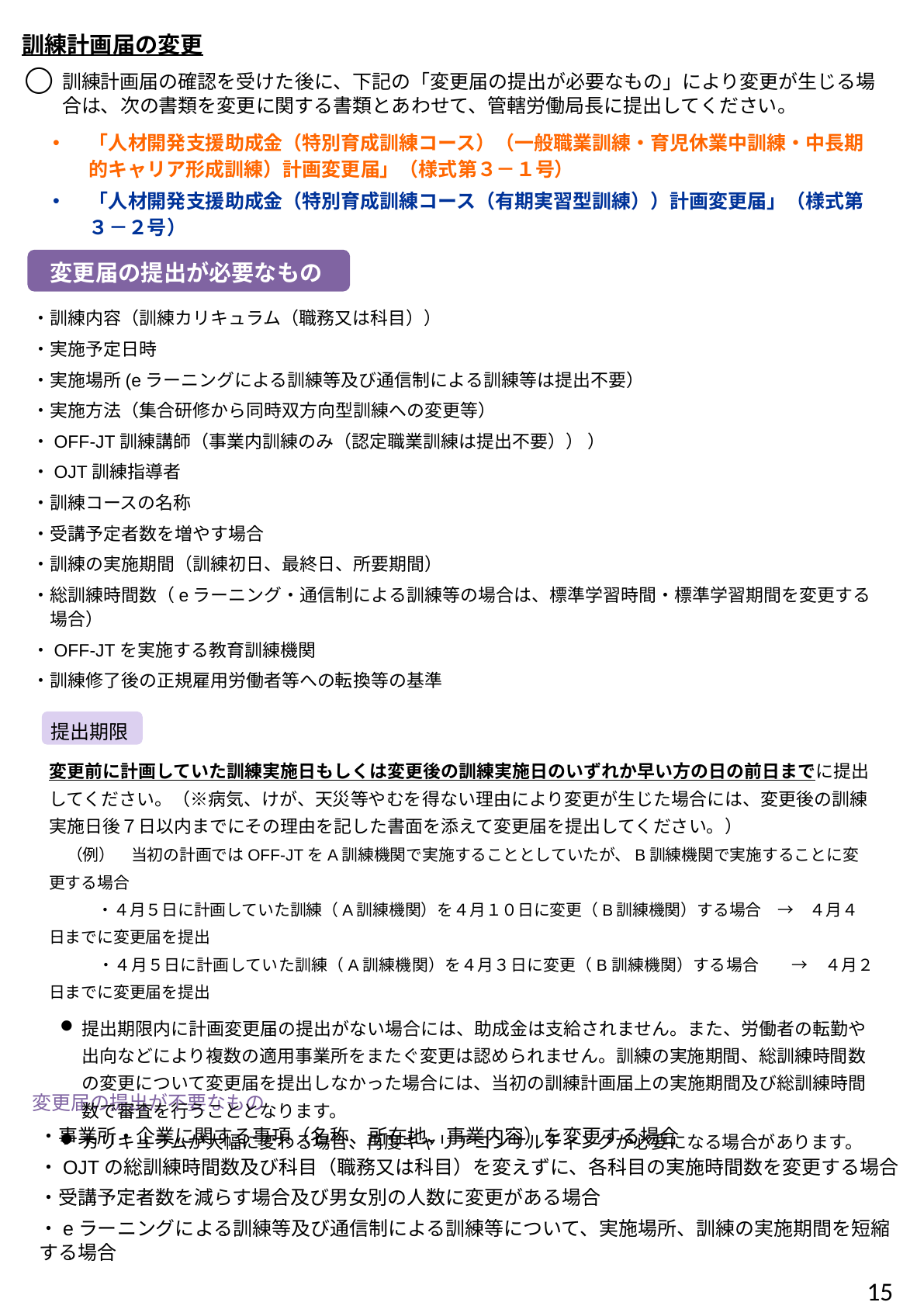

訓練計画届の変更
訓練計画届の確認を受けた後に、下記の「変更届の提出が必要なもの」により変更が生じる場合は、次の書類を変更に関する書類とあわせて、管轄労働局長に提出してください。
「人材開発支援助成金（特別育成訓練コース）（一般職業訓練・育児休業中訓練・中長期的キャリア形成訓練）計画変更届」（様式第３－１号）
「人材開発支援助成金（特別育成訓練コース（有期実習型訓練））計画変更届」（様式第３－２号）

変更届の提出が必要なもの
・訓練内容（訓練カリキュラム（職務又は科目））
・実施予定日時
・実施場所(eラーニングによる訓練等及び通信制による訓練等は提出不要）
・実施方法（集合研修から同時双方向型訓練への変更等）
・OFF-JT訓練講師（事業内訓練のみ（認定職業訓練は提出不要）） ）
・OJT訓練指導者
・訓練コースの名称
・受講予定者数を増やす場合
・訓練の実施期間（訓練初日、最終日、所要期間）
・総訓練時間数（eラーニング・通信制による訓練等の場合は、標準学習時間・標準学習期間を変更する　場合）
・OFF-JTを実施する教育訓練機関
・訓練修了後の正規雇用労働者等への転換等の基準

提出期限
変更前に計画していた訓練実施日もしくは変更後の訓練実施日のいずれか早い方の日の前日までに提出してください。（※病気、けが、天災等やむを得ない理由により変更が生じた場合には、変更後の訓練実施日後７日以内までにその理由を記した書面を添えて変更届を提出してください。）
　（例）　当初の計画ではOFF-JTをA訓練機関で実施することとしていたが、B訓練機関で実施することに変更する場合
　　　・４月５日に計画していた訓練（A訓練機関）を４月１０日に変更（B訓練機関）する場合　→　４月４日までに変更届を提出
　　　・４月５日に計画していた訓練（A訓練機関）を４月３日に変更（B訓練機関）する場合　　→　４月２日までに変更届を提出
提出期限内に計画変更届の提出がない場合には、助成金は支給されません。また、労働者の転勤や出向などにより複数の適用事業所をまたぐ変更は認められません。訓練の実施期間、総訓練時間数の変更について変更届を提出しなかった場合には、当初の訓練計画届上の実施期間及び総訓練時間数で審査を行うこととなります。
カリキュラムが大幅に変わる場合、再度キャリアコンサルティングが必要になる場合があります。
変更届の提出が不要なもの
・事業所・企業に関する事項（名称、所在地、事業内容）を変更する場合
・OJTの総訓練時間数及び科目（職務又は科目）を変えずに、各科目の実施時間数を変更する場合
・受講予定者数を減らす場合及び男女別の人数に変更がある場合
・eラーニングによる訓練等及び通信制による訓練等について、実施場所、訓練の実施期間を短縮する場合

15